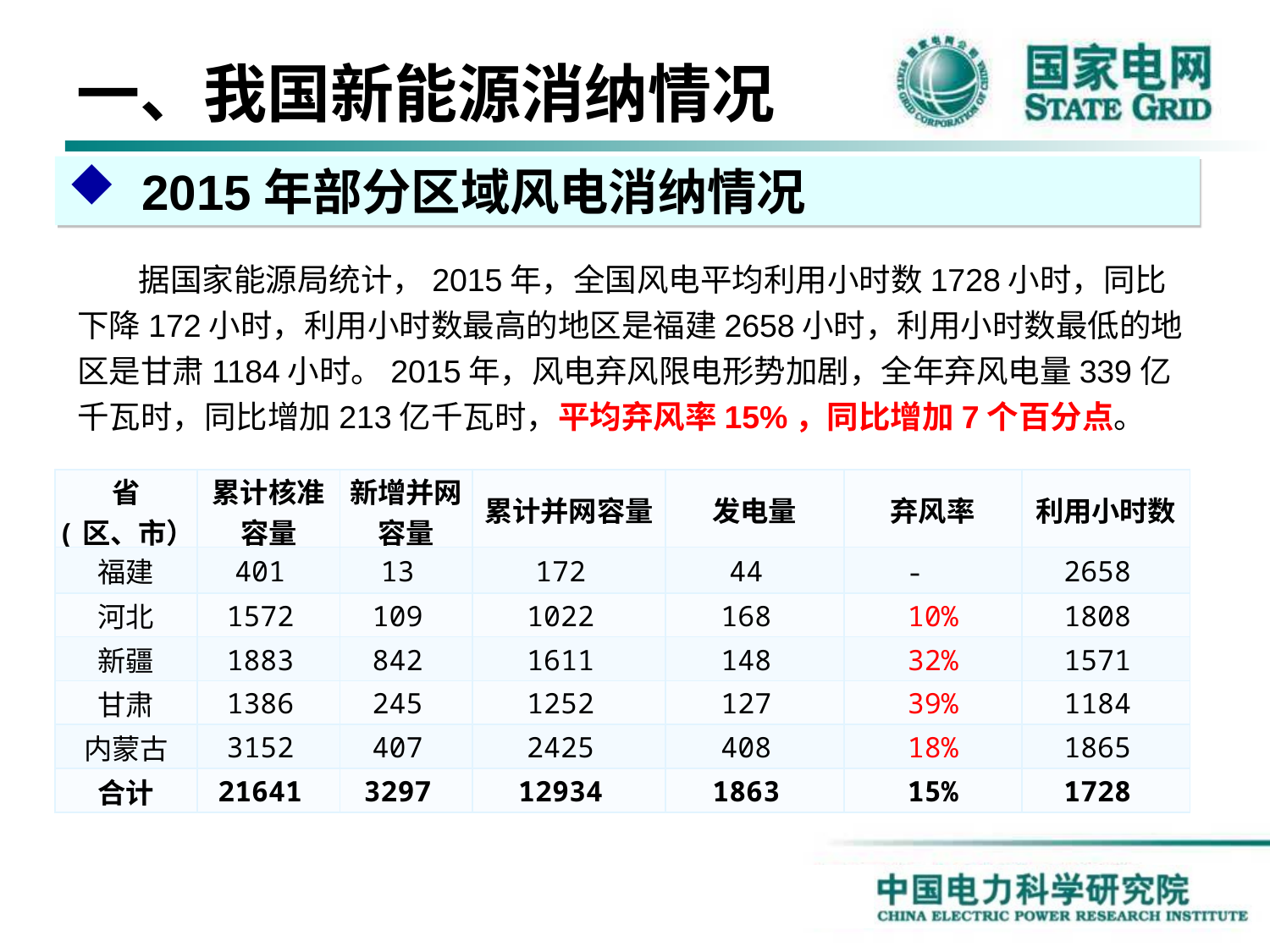

# 一、我国新能源消纳情况
2015年部分区域风电消纳情况
据国家能源局统计，2015年，全国风电平均利用小时数1728小时，同比下降172小时，利用小时数最高的地区是福建2658小时，利用小时数最低的地区是甘肃1184小时。2015年，风电弃风限电形势加剧，全年弃风电量339亿千瓦时，同比增加213亿千瓦时，平均弃风率15%，同比增加7个百分点。
| 省 (区、市） | 累计核准容量 | 新增并网容量 | 累计并网容量 | 发电量 | 弃风率 | 利用小时数 |
| --- | --- | --- | --- | --- | --- | --- |
| 福建 | 401 | 13 | 172 | 44 | - | 2658 |
| 河北 | 1572 | 109 | 1022 | 168 | 10% | 1808 |
| 新疆 | 1883 | 842 | 1611 | 148 | 32% | 1571 |
| 甘肃 | 1386 | 245 | 1252 | 127 | 39% | 1184 |
| 内蒙古 | 3152 | 407 | 2425 | 408 | 18% | 1865 |
| 合计 | 21641 | 3297 | 12934 | 1863 | 15% | 1728 |